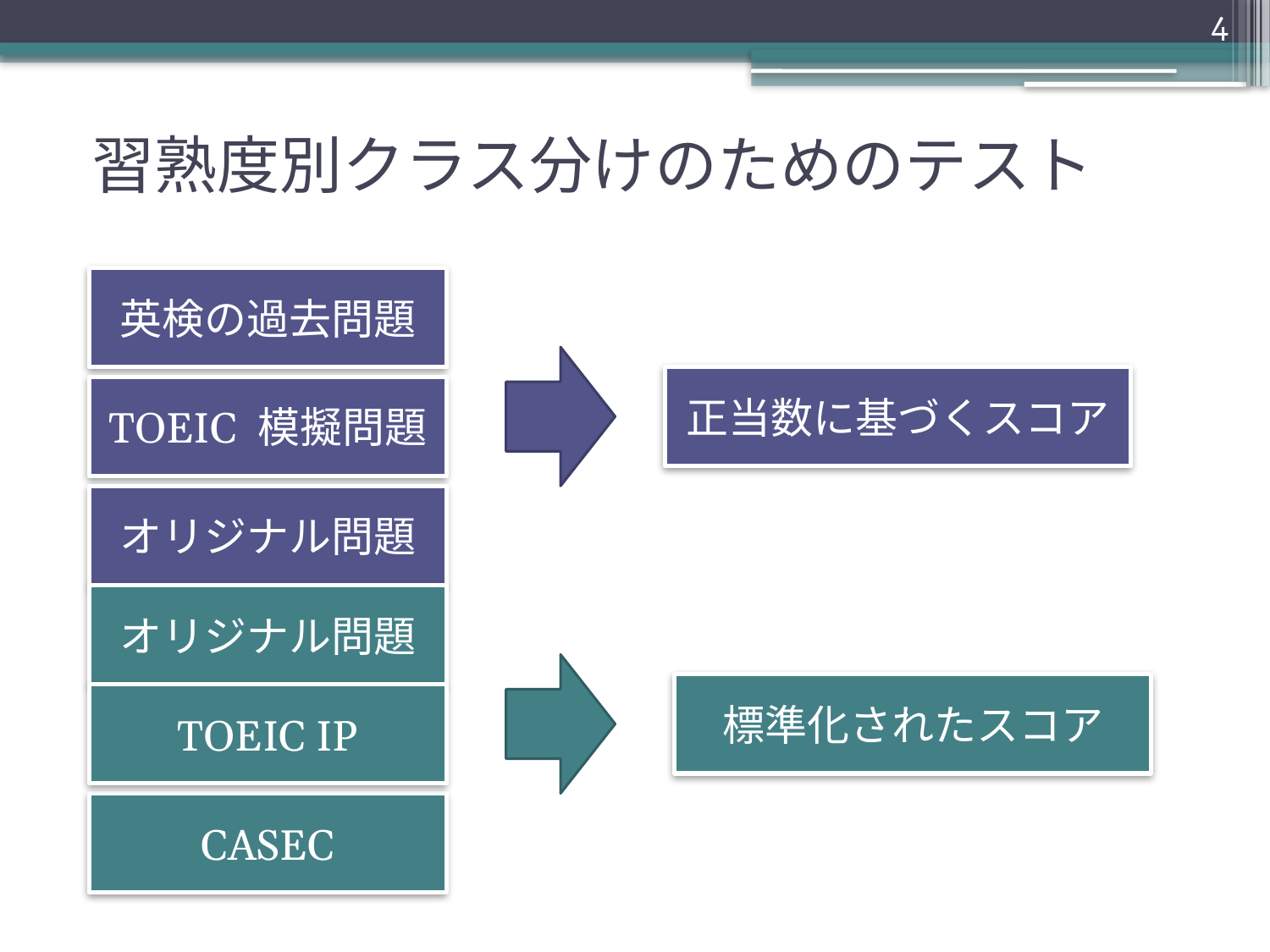

4
# 習熟度別クラス分けのためのテスト
英検の過去問題

正当数に基づくスコア
TOEIC 模擬問題
オリジナル問題
オリジナル問題

標準化されたスコア
TOEIC IP
CASEC